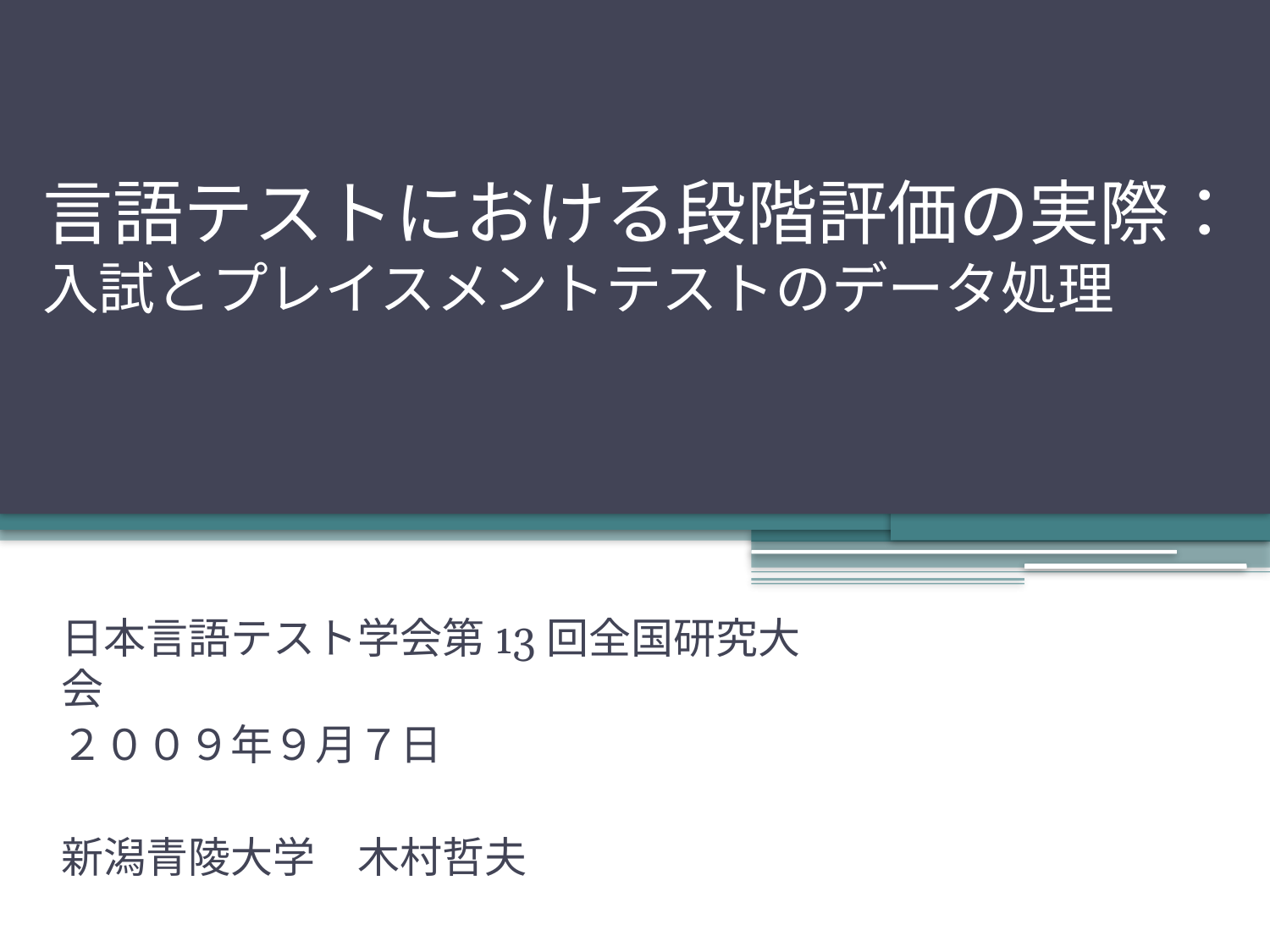

# 言語テストにおける段階評価の実際：入試とプレイスメントテストのデータ処理
日本言語テスト学会第13回全国研究大会
２００９年９月７日

新潟青陵大学　木村哲夫